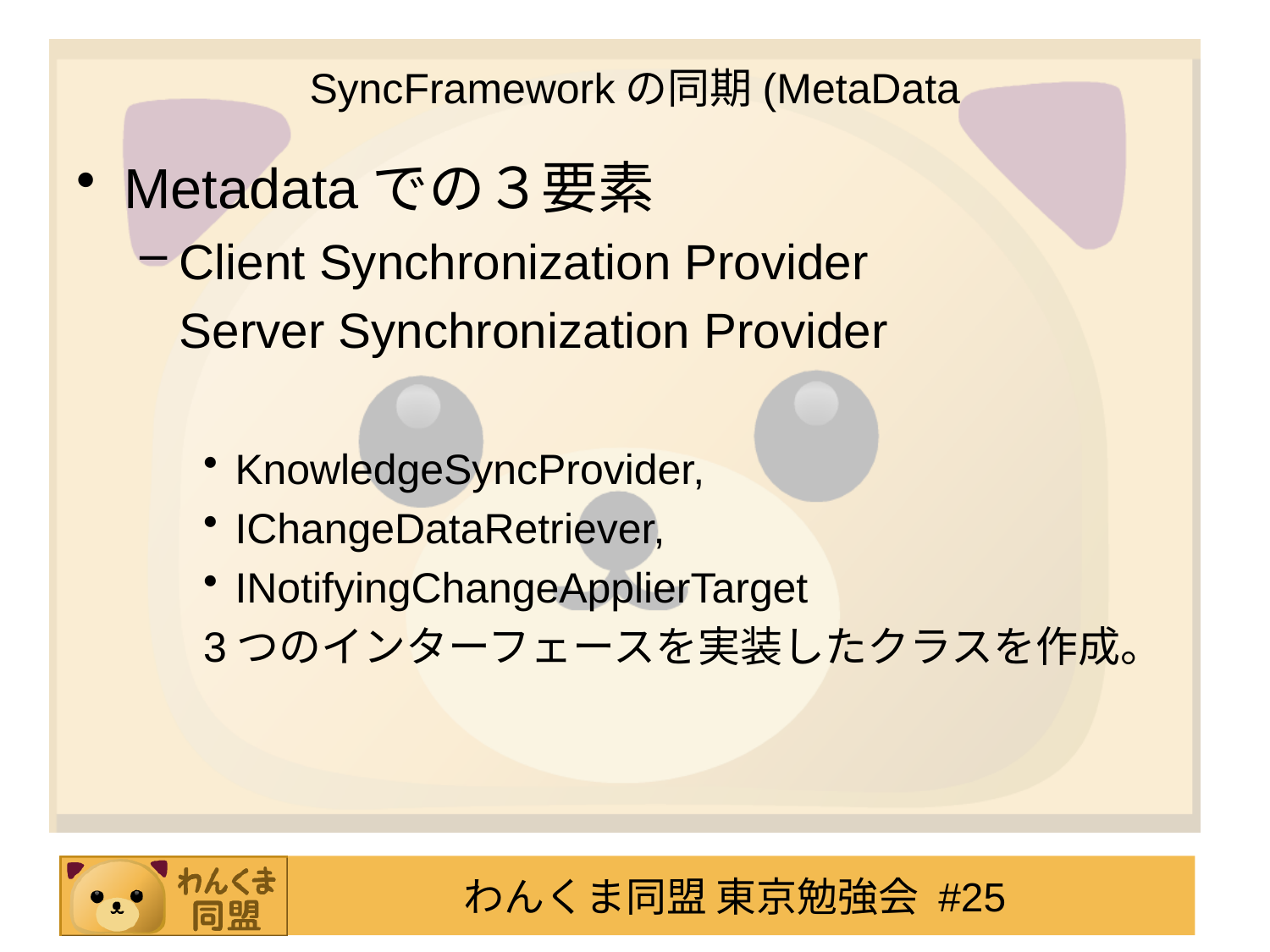

# SyncFrameworkの同期(MetaData
Metadataでの３要素
Client Synchronization Provider
	Server Synchronization Provider

KnowledgeSyncProvider,
IChangeDataRetriever,
INotifyingChangeApplierTarget
3つのインターフェースを実装したクラスを作成。